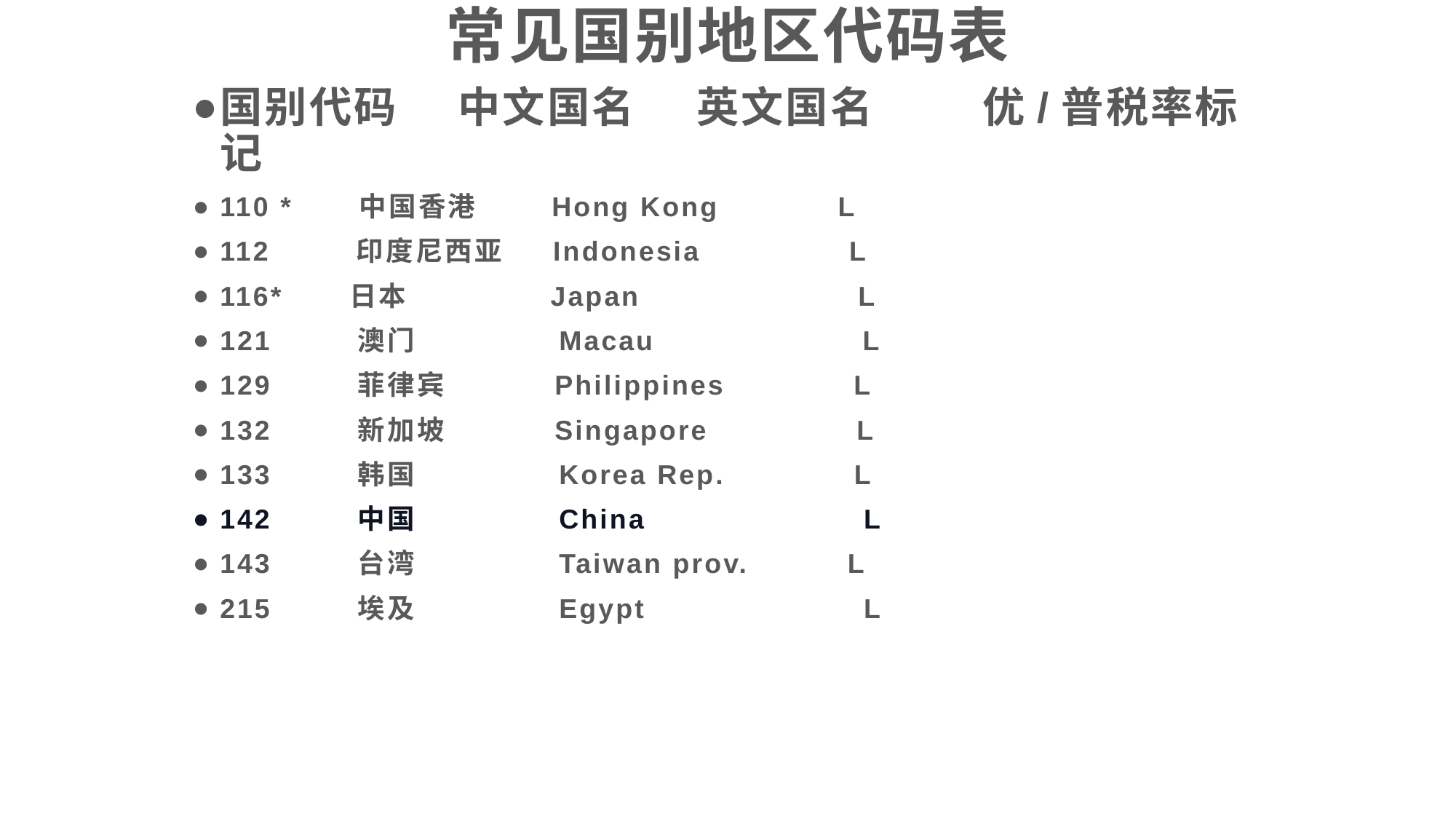

常见国别地区代码表
国别代码     中文国名     英文国名         优/普税率标记
110 *      中国香港        Hong Kong            L
112        印度尼西亚     Indonesia               L
116*      日本                Japan                      L
121        澳门                Macau                     L
129        菲律宾            Philippines             L
132        新加坡            Singapore               L
133        韩国                Korea Rep.             L
142        中国                China                      L
143        台湾                Taiwan prov.          L
215        埃及                Egypt                      L